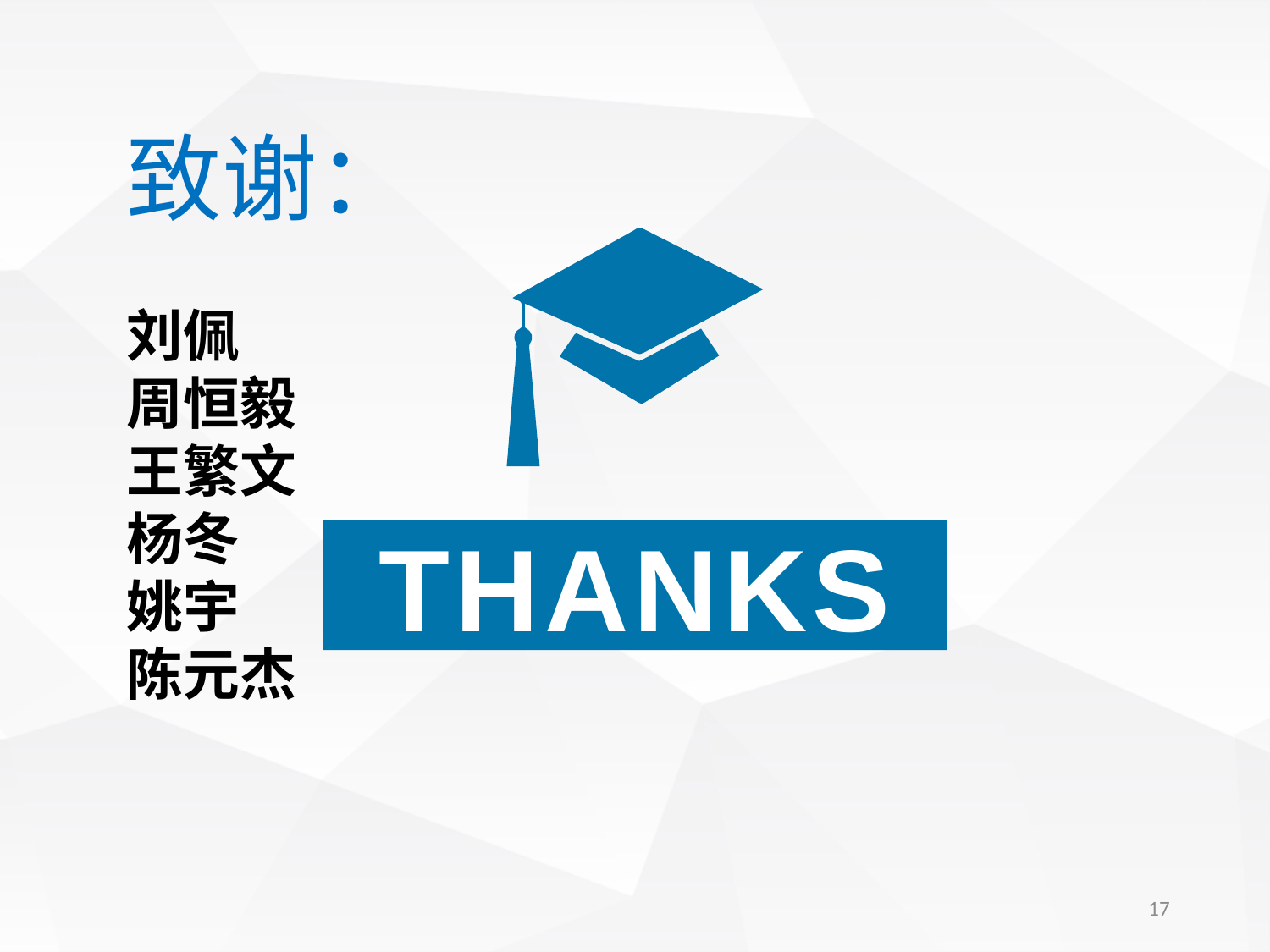

致谢：

刘佩
周恒毅
王繁文
杨冬
姚宇
陈元杰

THANKS
17